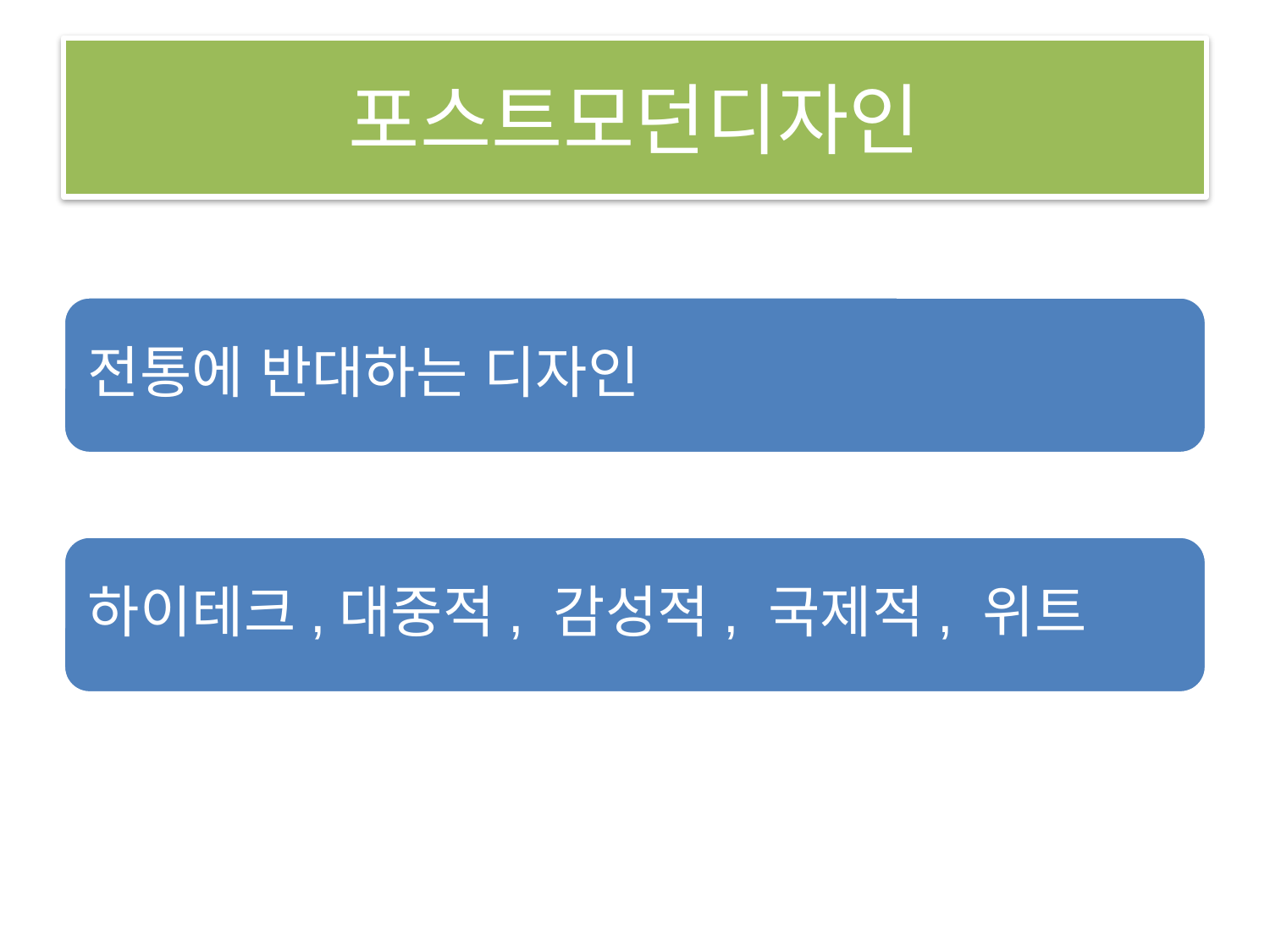

# 포스트모던디자인
전통에 반대하는 디자인

하이테크,대중적, 감성적, 국제적, 위트